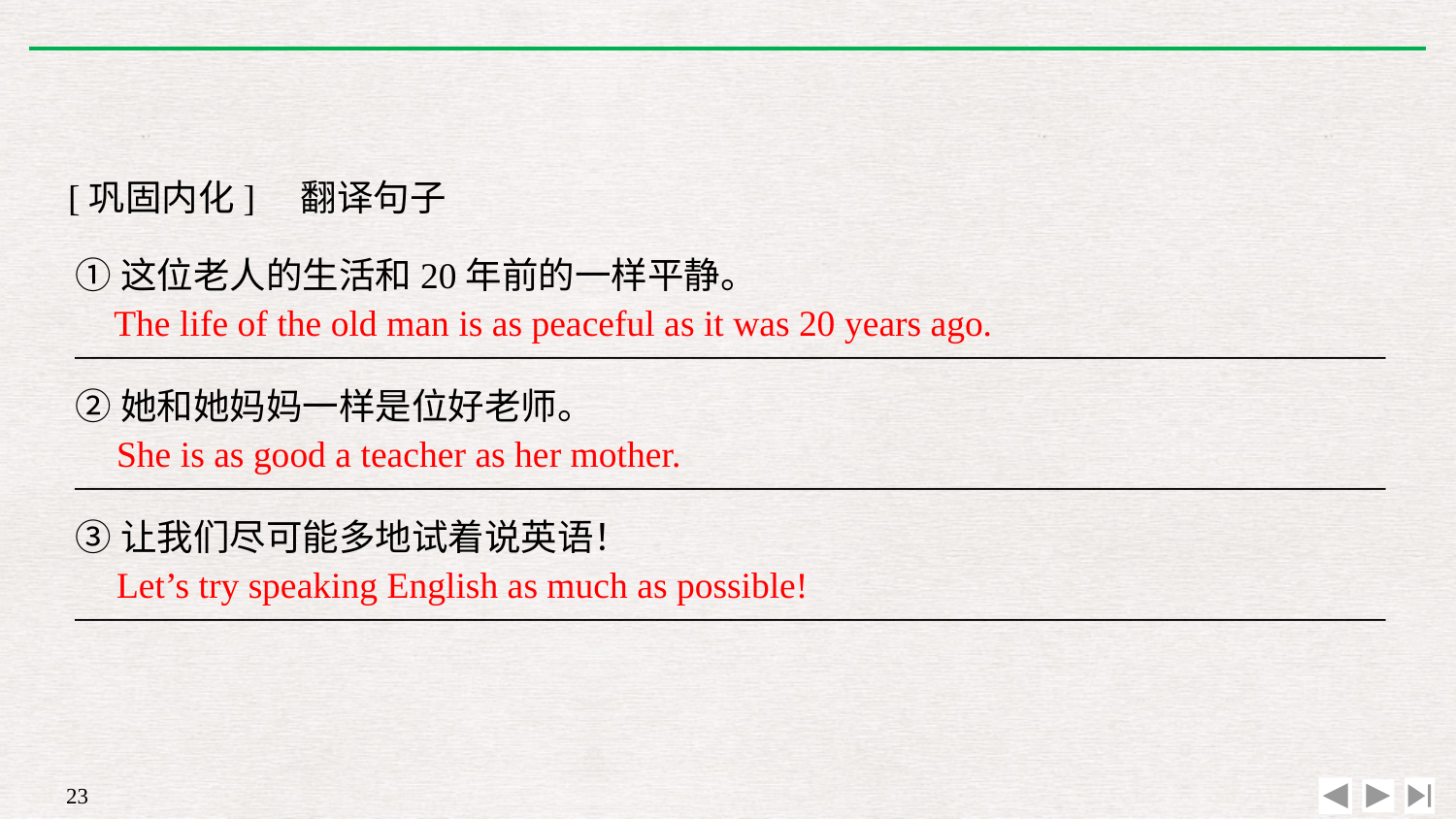

[巩固内化]　翻译句子
①这位老人的生活和20年前的一样平静。
________________________________________________________________________
②她和她妈妈一样是位好老师。
________________________________________________________________________
③让我们尽可能多地试着说英语！
________________________________________________________________________
The life of the old man is as peaceful as it was 20 years ago.
She is as good a teacher as her mother.
Let’s try speaking English as much as possible!